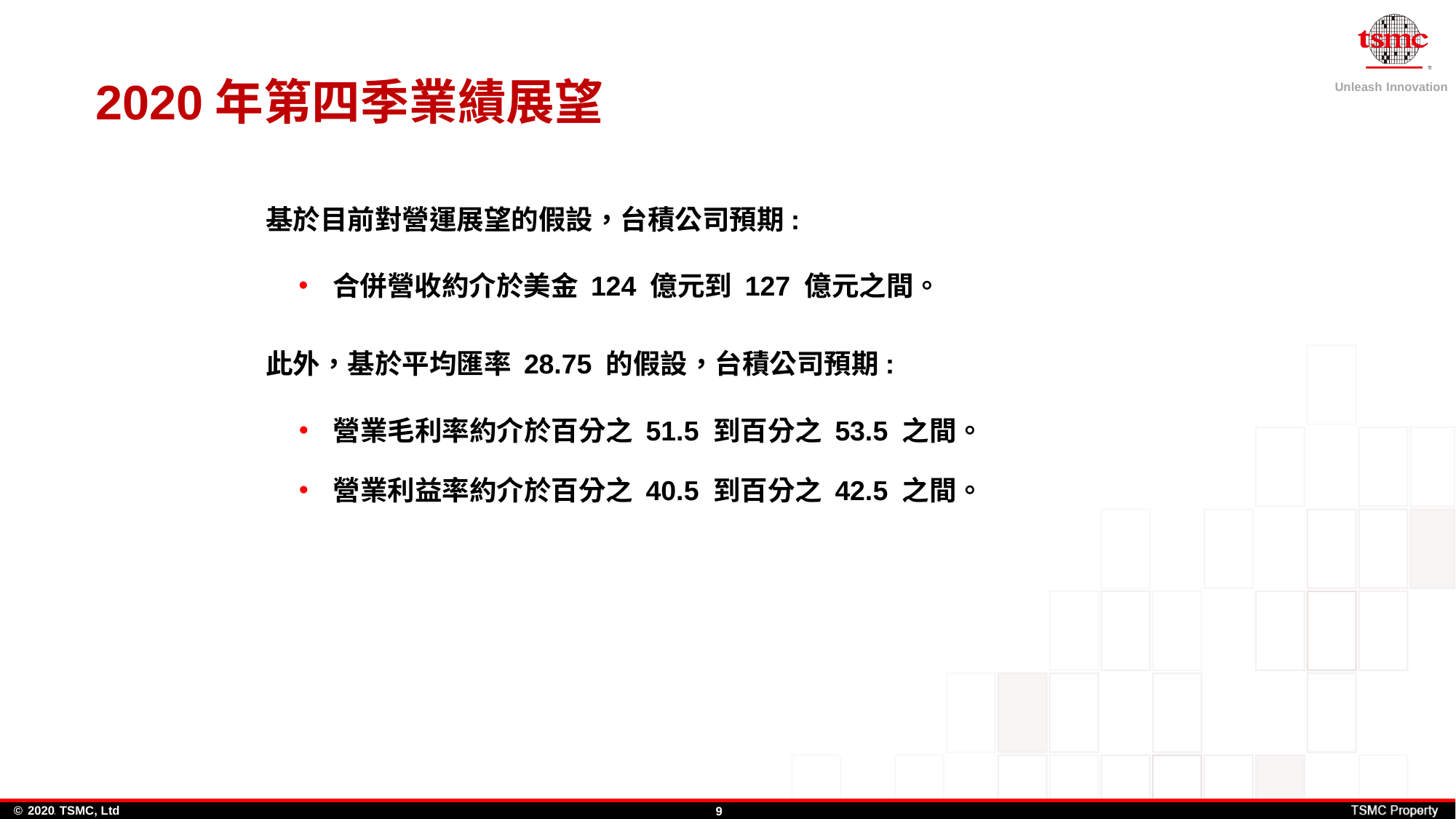

# 2020年第四季業績展望

基於目前對營運展望的假設，台積公司預期:
合併營收約介於美金 124 億元到 127 億元之間。
此外，基於平均匯率 28.75 的假設，台積公司預期:
營業毛利率約介於百分之 51.5 到百分之 53.5 之間。
營業利益率約介於百分之 40.5 到百分之 42.5 之間。